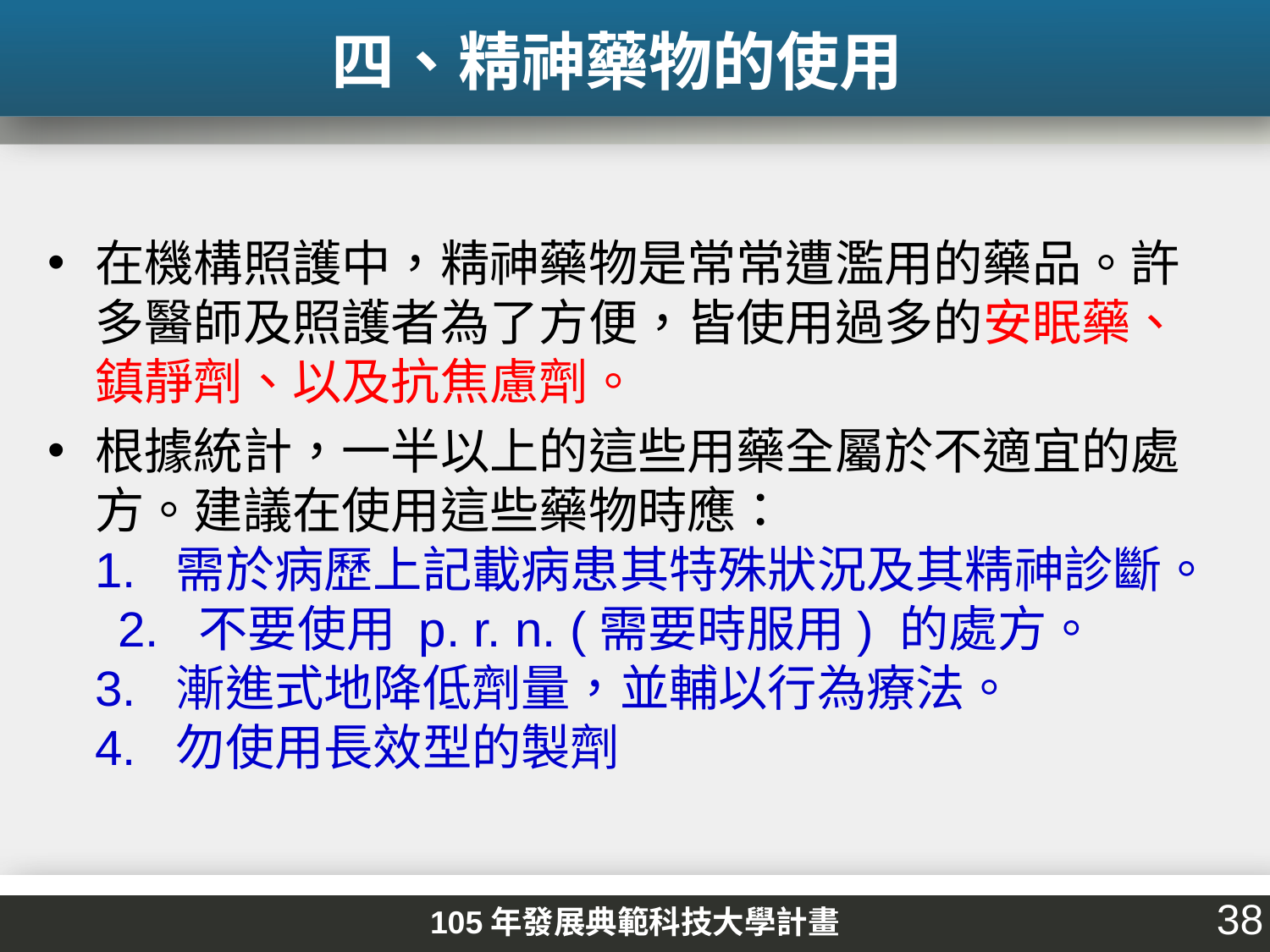

四、精神藥物的使用
在機構照護中，精神藥物是常常遭濫用的藥品。許多醫師及照護者為了方便，皆使用過多的安眠藥、鎮靜劑、以及抗焦慮劑。
根據統計，一半以上的這些用藥全屬於不適宜的處方。建議在使用這些藥物時應：
1.  需於病歷上記載病患其特殊狀況及其精神診斷。 2.  不要使用 p. r. n. (需要時服用) 的處方。
3.  漸進式地降低劑量，並輔以行為療法。
4.  勿使用長效型的製劑